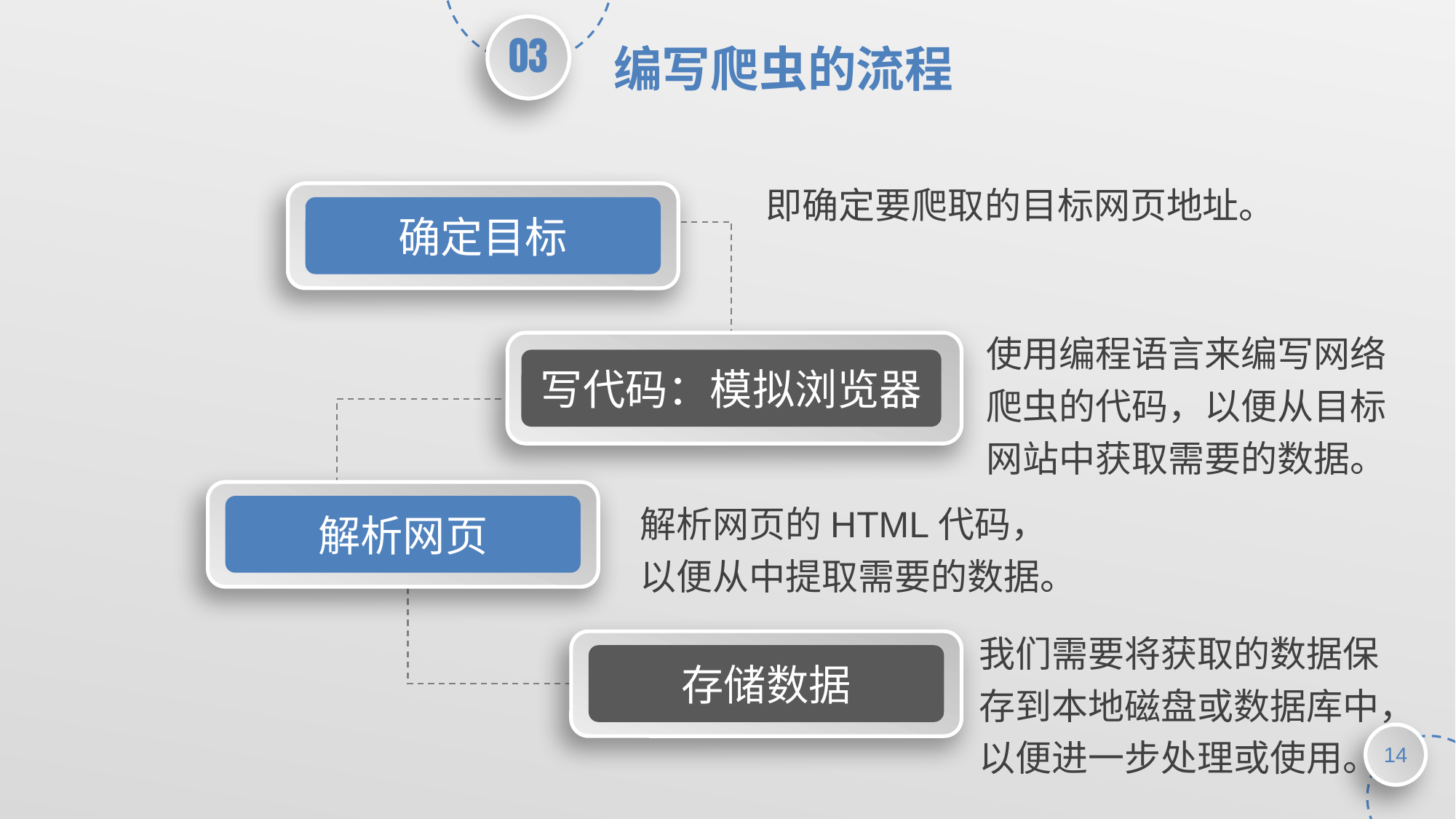

编写爬虫的流程
即确定要爬取的目标网页地址。

确定目标

使用编程语言来编写网络爬虫的代码，以便从目标网站中获取需要的数据。

写代码：模拟浏览器

解析网页
解析网页的HTML代码，以便从中提取需要的数据。

我们需要将获取的数据保存到本地磁盘或数据库中，以便进一步处理或使用。

存储数据